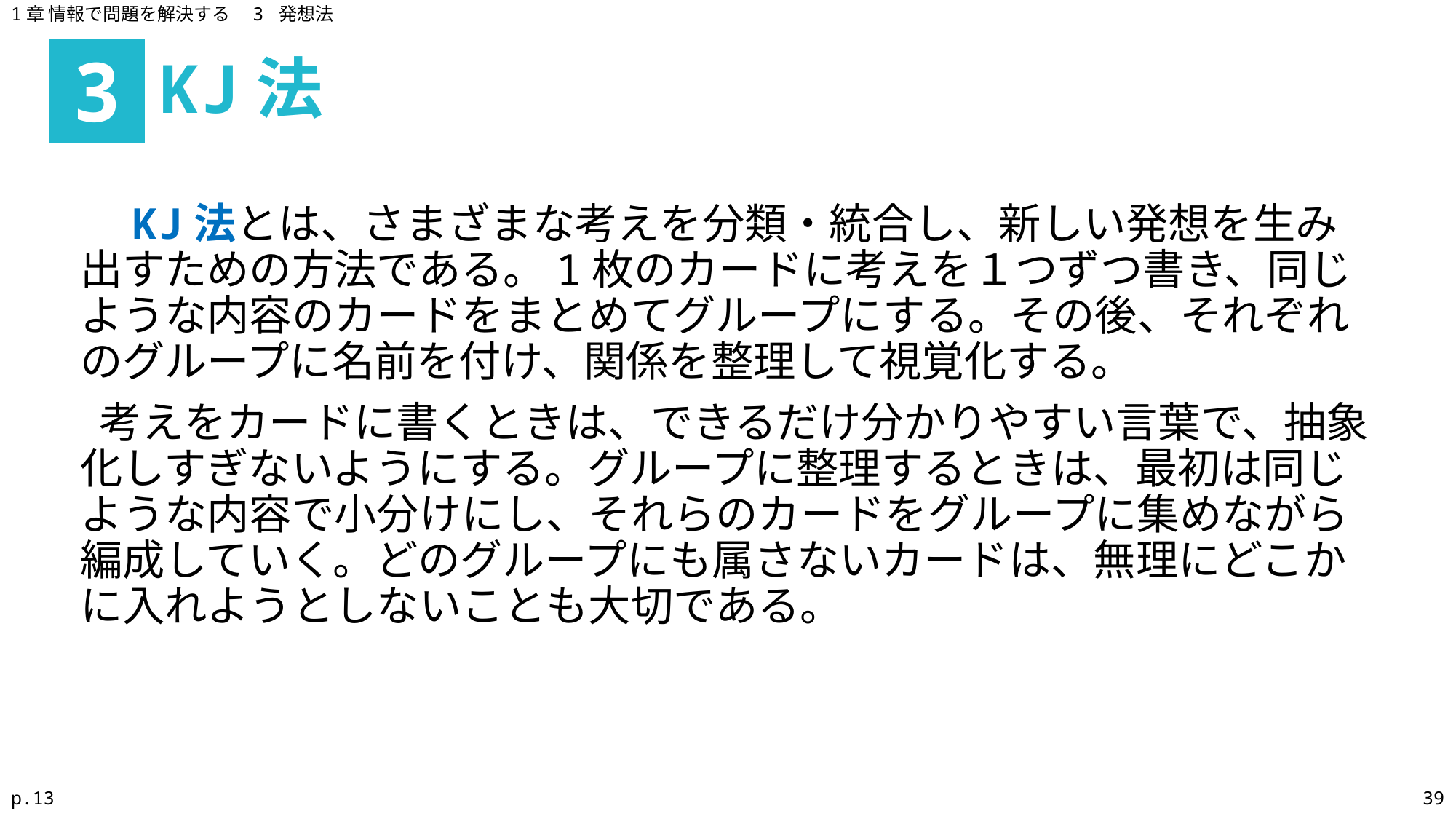

1章 情報で問題を解決する　3 発想法
KJ法
3
　KJ法とは、さまざまな考えを分類・統合し、新しい発想を生み出すための方法である。1枚のカードに考えを１つずつ書き、同じような内容のカードをまとめてグループにする。その後、それぞれのグループに名前を付け、関係を整理して視覚化する。
 考えをカードに書くときは、できるだけ分かりやすい言葉で、抽象化しすぎないようにする。グループに整理するときは、最初は同じような内容で小分けにし、それらのカードをグループに集めながら編成していく。どのグループにも属さないカードは、無理にどこかに入れようとしないことも大切である。
p.13
39